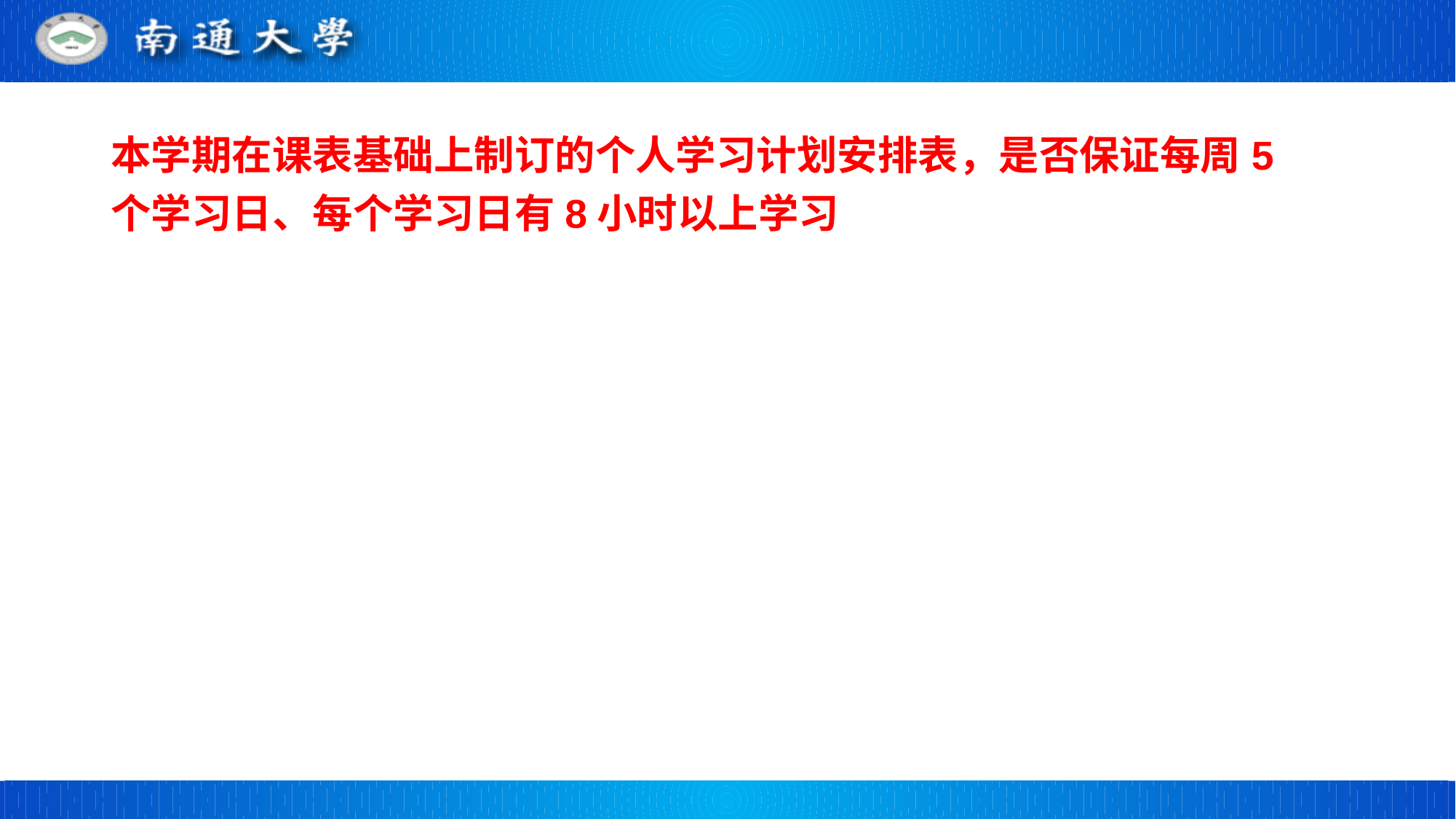

本学期在课表基础上制订的个人学习计划安排表，是否保证每周5个学习日、每个学习日有8小时以上学习